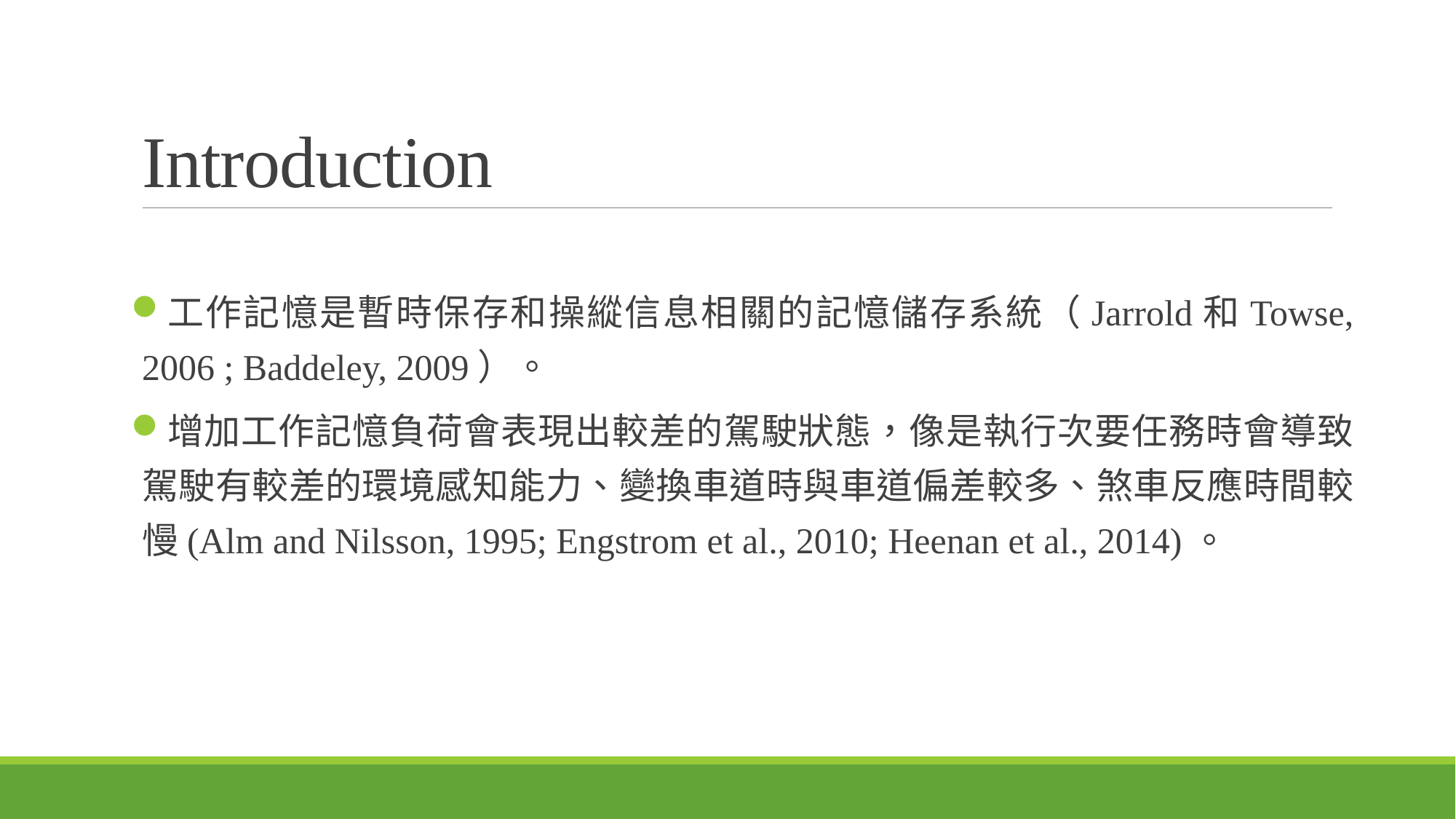

# Introduction

工作記憶是暫時保存和操縱信息相關的記憶儲存系統（Jarrold和Towse, 2006 ; Baddeley, 2009）。
增加工作記憶負荷會表現出較差的駕駛狀態，像是執行次要任務時會導致駕駛有較差的環境感知能力、變換車道時與車道偏差較多、煞車反應時間較慢(Alm and Nilsson, 1995; Engstrom et al., 2010; Heenan et al., 2014)。